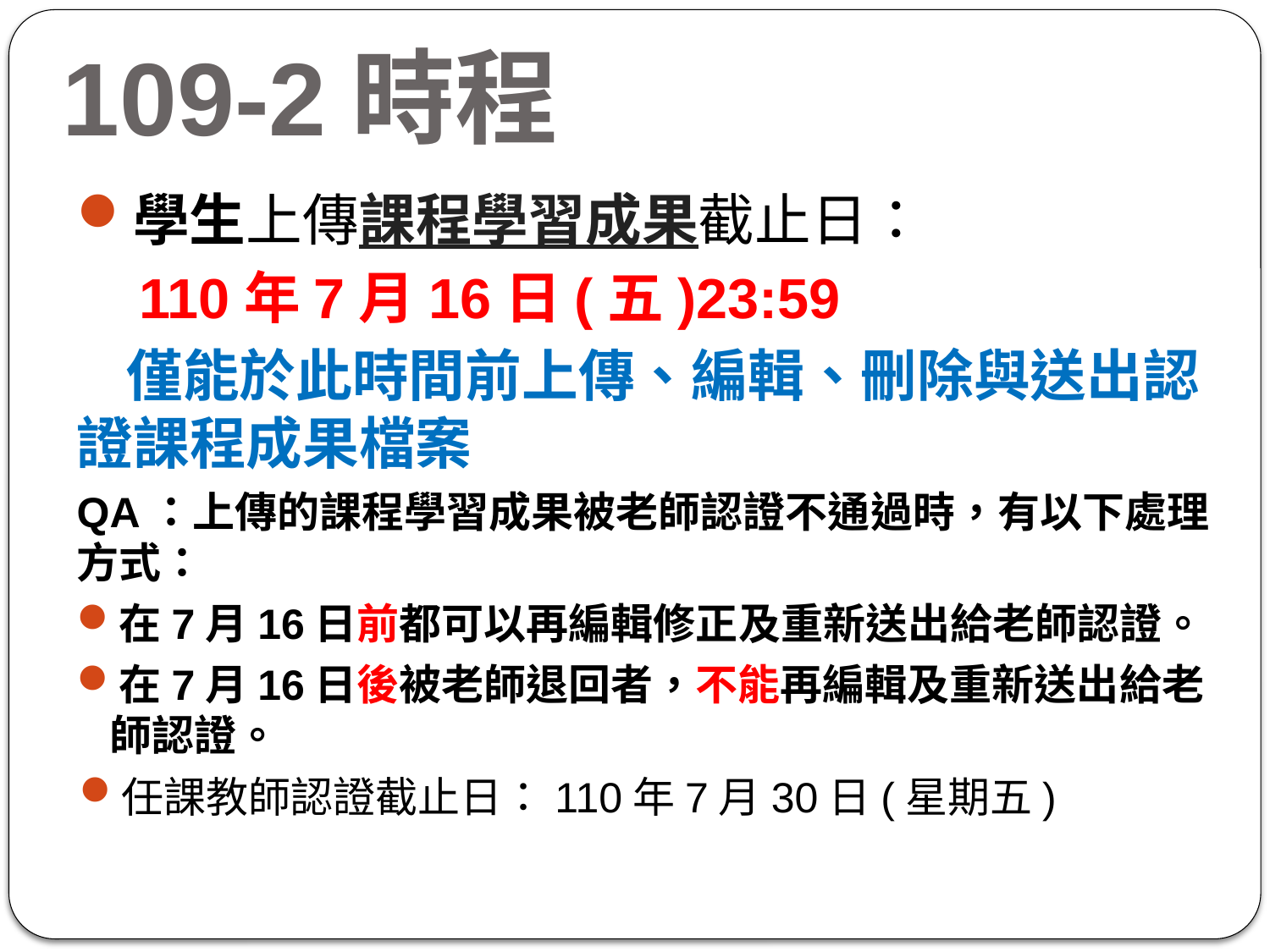

# 109-2時程
學生上傳課程學習成果截止日：
    110年7月16日(五)23:59
   僅能於此時間前上傳、編輯、刪除與送出認證課程成果檔案
QA：上傳的課程學習成果被老師認證不通過時，有以下處理方式：
在7月16日前都可以再編輯修正及重新送出給老師認證。
在7月16日後被老師退回者，不能再編輯及重新送出給老師認證。
任課教師認證截止日：110年7月30日(星期五)